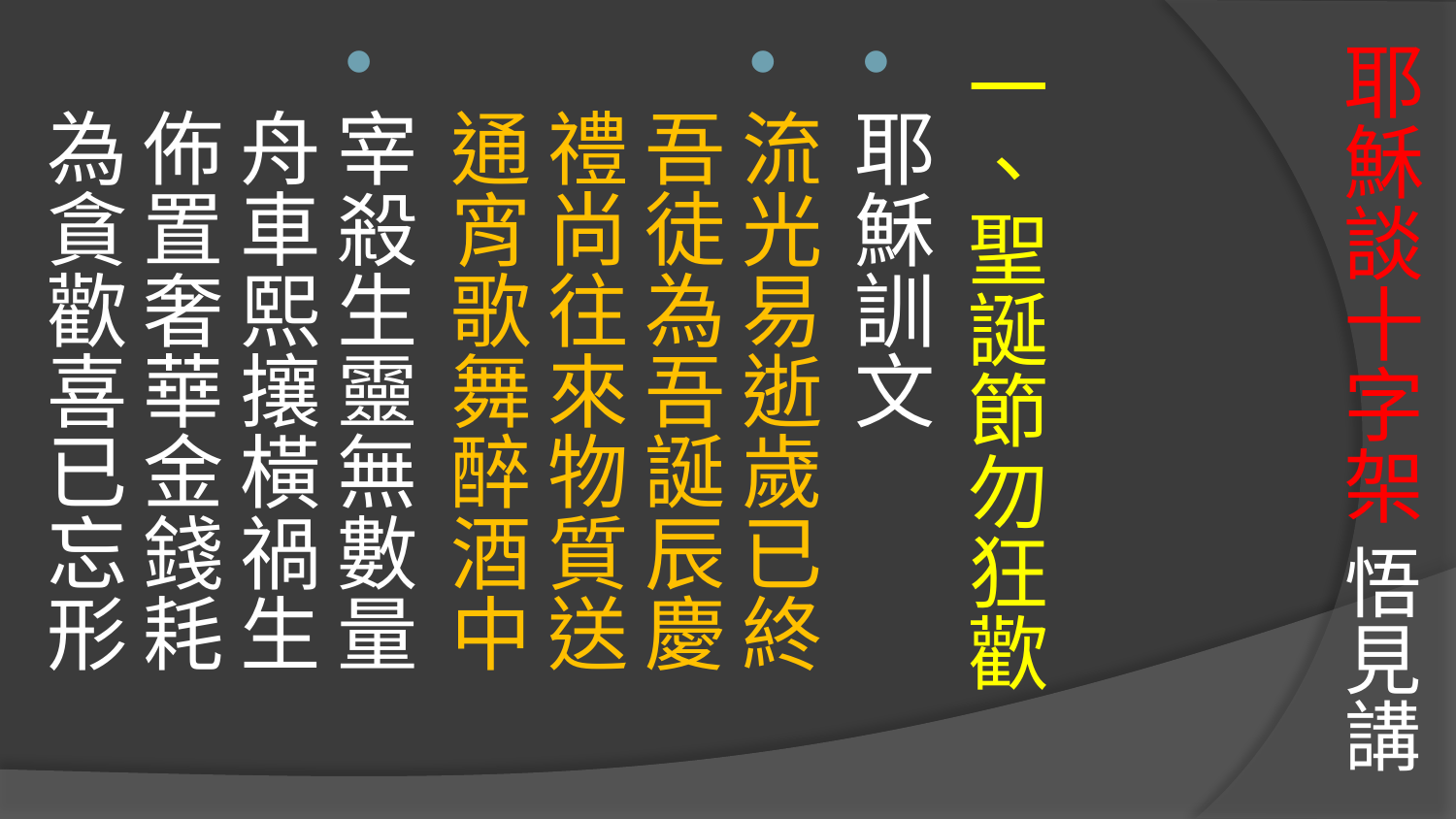

# 耶穌談十字架 悟見講
一、聖誕節勿狂歡
耶穌訓文
流光易逝歲已終　吾徒為吾誕辰慶　
禮尚往來物質送　通宵歌舞醉酒中
宰殺生靈無數量　舟車熙攘橫禍生　
佈置奢華金錢耗　為貪歡喜已忘形